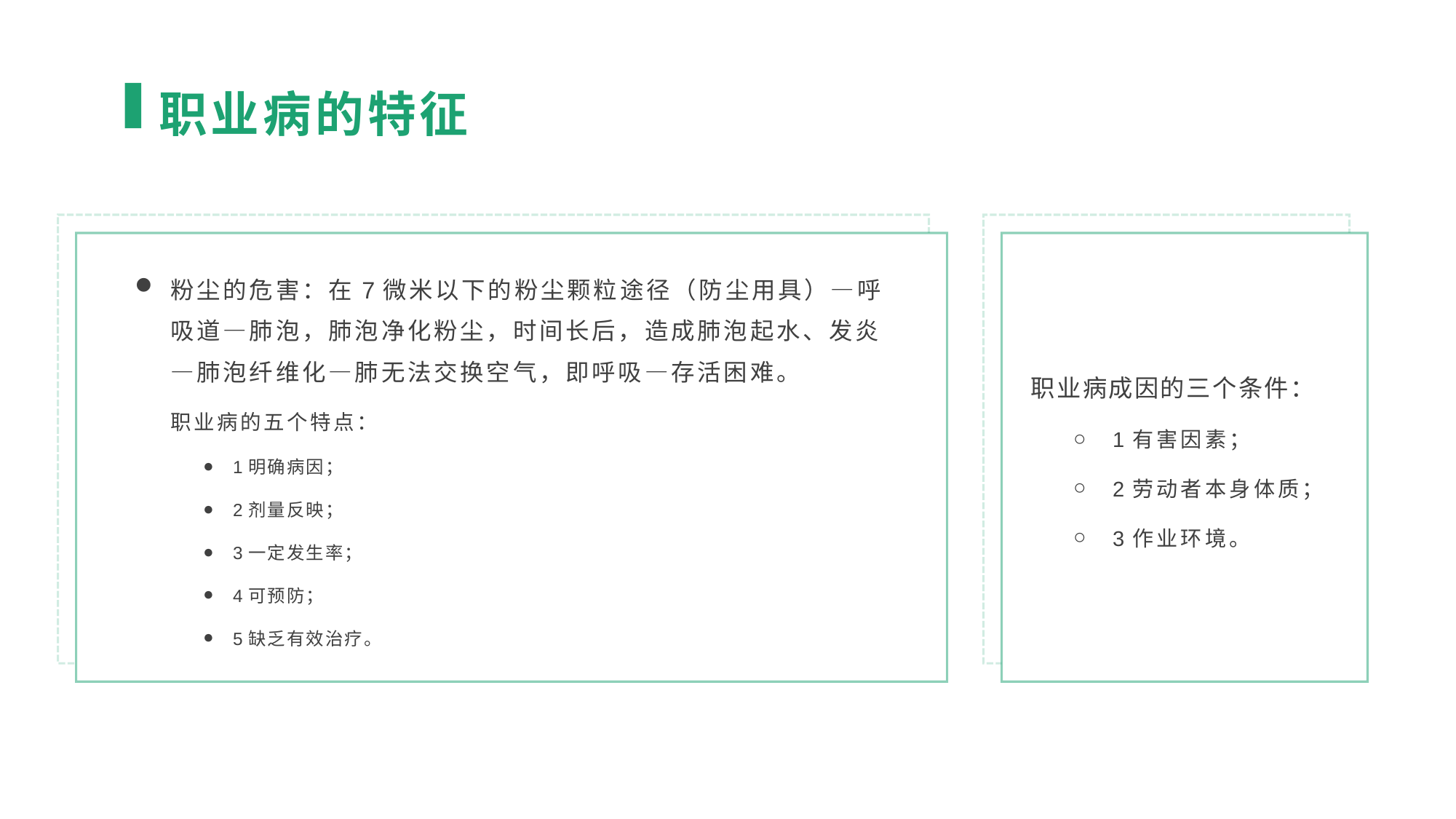

职业病的特征

粉尘的危害：在7微米以下的粉尘颗粒途径（防尘用具）—呼吸道—肺泡，肺泡净化粉尘，时间长后，造成肺泡起水、发炎—肺泡纤维化—肺无法交换空气，即呼吸—存活困难。
职业病的五个特点：
1明确病因；
2剂量反映；
3一定发生率；
4可预防；
5缺乏有效治疗。
职业病成因的三个条件：
1有害因素；
2劳动者本身体质；
3作业环境。